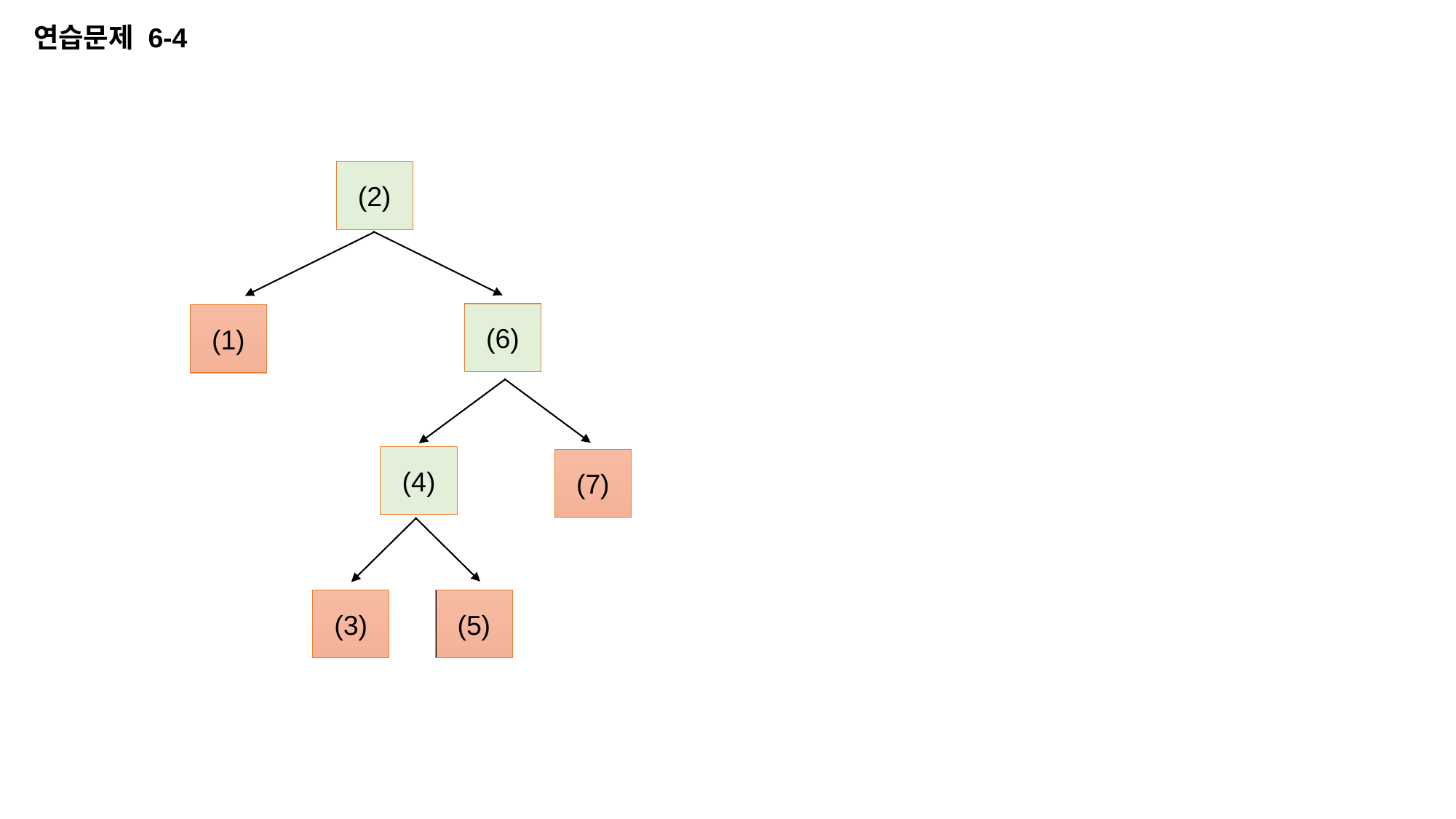

연습문제 6-4
(2)
(6)
(1)
(4)
(7)
(3)
(5)